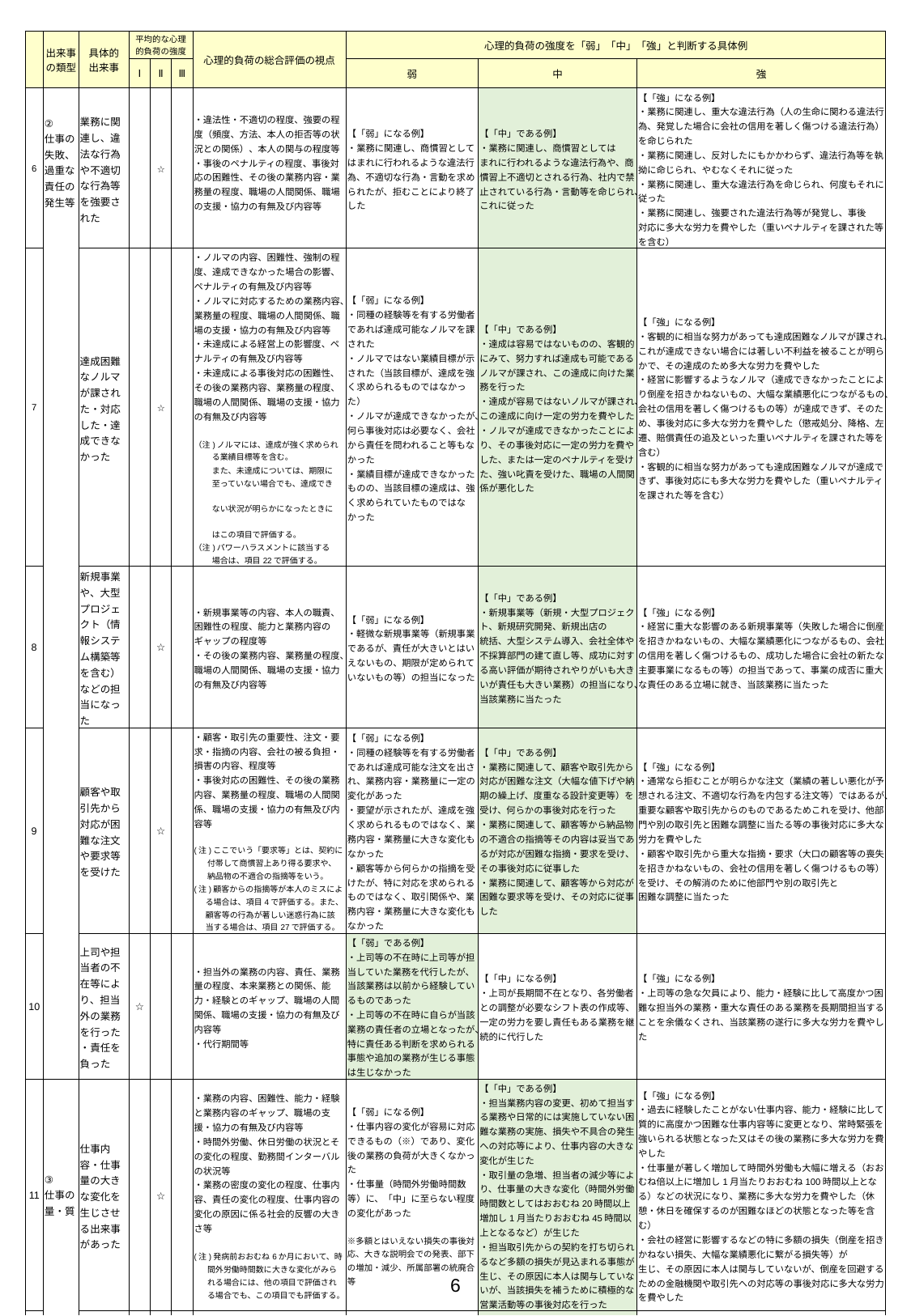

|  | 出来事の類型 | 具体的 出来事 | 平均的な心理 的負荷の強度 |  |  | 心理的負荷の総合評価の視点 | 心理的負荷の強度を「弱」「中」「強」と判断する具体例 |  |  |
| --- | --- | --- | --- | --- | --- | --- | --- | --- | --- |
|  |  |  | Ⅰ | Ⅱ | Ⅲ |  | 弱 | 中 | 強 |
| 6 | ② 仕事の失敗、過重な責任の発生等 | 業務に関 連し、違 法な行為 や不適切 な行為等 を強要さ れた |  | ☆ |  | ・違法性・不適切の程度、強要の程度（頻度、方法、本人の拒否等の状況との関係）、本人の関与の程度等 ・事後のペナルティの程度、事後対応の困難性、その後の業務内容・業務量の程度、職場の人間関係、職場の支援・協力の有無及び内容等 | 【「弱」になる例】 ・業務に関連し、商慣習としてはまれに行われるような違法行為、不適切な行為・言動を求められたが、拒むことにより終了した | 【「中」である例】 ・業務に関連し、商慣習としては まれに行われるような違法行為や、商慣習上不適切とされる行為、社内で禁止されている行為・言動等を命じられ、これに従った | 【「強」になる例】 ・業務に関連し、重大な違法行為（人の生命に関わる違法行為、発覚した場合に会社の信用を著しく傷つける違法行為）を命じられた ・業務に関連し、反対したにもかかわらず、違法行為等を執拗に命じられ、やむなくそれに従った ・業務に関連し、重大な違法行為を命じられ、何度もそれに従った ・業務に関連し、強要された違法行為等が発覚し、事後 対応に多大な労力を費やした（重いペナルティを課された等を含む） |
| 7 |  | 達成困難 なノルマ が課され た・対応 した・達 成できな かった |  | ☆ |  | ・ノルマの内容、困難性、強制の程度、達成できなかった場合の影響、ペナルティの有無及び内容等 ・ノルマに対応するための業務内容、業務量の程度、職場の人間関係、職場の支援・協力の有無及び内容等 ・未達成による経営上の影響度、ペナルティの有無及び内容等 ・未達成による事後対応の困難性、その後の業務内容、業務量の程度、職場の人間関係、職場の支援・協力の有無及び内容等 （注)ノルマには、達成が強く求められ 　　 る業績目標等を含む。 　　 また、未達成については、期限に 　　 至っていない場合でも、達成でき　　　 　　 ない状況が明らかになったときに　　 　　 はこの項目で評価する。 （注)パワーハラスメントに該当する 　　 場合は、項目22で評価する。 | 【「弱」になる例】 ・同種の経験等を有する労働者であれば達成可能なノルマを課された ・ノルマではない業績目標が示された（当該目標が、達成を強く求められるものではなかった） ・ノルマが達成できなかったが、何ら事後対応は必要なく、会社から責任を問われること等もなかった ・業績目標が達成できなかったものの、当該目標の達成は、強く求められていたものではなかった | 【「中」である例】 ・達成は容易ではないものの、客観的にみて、努力すれば達成も可能であるノルマが課され、この達成に向けた業務を行った ・達成が容易ではないノルマが課され、この達成に向け一定の労力を費やした ・ノルマが達成できなかったことにより、その事後対応に一定の労力を費やした、または一定のペナルティを受けた、強い叱責を受けた、職場の人間関係が悪化した | 【「強」になる例】 ・客観的に相当な努力があっても達成困難なノルマが課され、これが達成できない場合には著しい不利益を被ることが明らかで、その達成のため多大な労力を費やした ・経営に影響するようなノルマ（達成できなかったことにより倒産を招きかねないもの、大幅な業績悪化につながるもの、会社の信用を著しく傷つけるもの等）が達成できず、そのため、事後対応に多大な労力を費やした（懲戒処分、降格、左遷、賠償責任の追及といった重いペナルティを課された等を含む） ・客観的に相当な努力があっても達成困難なノルマが達成できず、事後対応にも多大な労力を費やした（重いペナルティを課された等を含む） |
| 8 |  | 新規事業や、大型プロジェクト（情報システム構築等を含む）などの担当になった |  | ☆ |  | ・新規事業等の内容、本人の職責、困難性の程度、能力と業務内容のギャップの程度等 ・その後の業務内容、業務量の程度、職場の人間関係、職場の支援・協力の有無及び内容等 | 【「弱」になる例】 ・軽微な新規事業等（新規事業であるが、責任が大きいとはいえないもの、期限が定められていないもの等）の担当になった | 【「中」である例】 ・新規事業等（新規・大型プロジェクト、新規研究開発、新規出店の 統括、大型システム導入、会社全体や不採算部門の建て直し等、成功に対する高い評価が期待されやりがいも大きいが責任も大きい業務）の担当になり、当該業務に当たった | 【「強」になる例】 ・経営に重大な影響のある新規事業等（失敗した場合に倒産を招きかねないもの、大幅な業績悪化につながるもの、会社の信用を著しく傷つけるもの、成功した場合に会社の新たな主要事業になるもの等）の担当であって、事業の成否に重大な責任のある立場に就き、当該業務に当たった |
| 9 |  | 顧客や取引先から対応が困難な注文や要求等を受けた |  | ☆ |  | ・顧客・取引先の重要性、注文・要求・指摘の内容、会社の被る負担・損害の内容、程度等 ・事後対応の困難性、その後の業務内容、業務量の程度、職場の人間関係、職場の支援・協力の有無及び内容等 (注)ここでいう「要求等」とは、契約に 付帯して商慣習上あり得る要求や、 納品物の不適合の指摘等をいう。 (注)顧客からの指摘等が本人のミスによ る場合は、項目4で評価する。また、 顧客等の行為が著しい迷惑行為に該 当する場合は、項目27で評価する。 | 【「弱」になる例】 ・同種の経験等を有する労働者であれば達成可能な注文を出され、業務内容・業務量に一定の変化があった ・要望が示されたが、達成を強く求められるものではなく、業務内容・業務量に大きな変化もなかった ・顧客等から何らかの指摘を受けたが、特に対応を求められるものではなく、取引関係や、業務内容・業務量に大きな変化もなかった | 【「中」である例】 ・業務に関連して、顧客や取引先から対応が困難な注文（大幅な値下げや納期の繰上げ、度重なる設計変更等）を受け、何らかの事後対応を行った ・業務に関連して、顧客等から納品物の不適合の指摘等その内容は妥当であるが対応が困難な指摘・要求を受け、その事後対応に従事した ・業務に関連して、顧客等から対応が困難な要求等を受け、その対応に従事した | 【「強」になる例】 ・通常なら拒むことが明らかな注文（業績の著しい悪化が予想される注文、不適切な行為を内包する注文等）ではあるが、重要な顧客や取引先からのものであるためこれを受け、他部門や別の取引先と困難な調整に当たる等の事後対応に多大な労力を費やした ・顧客や取引先から重大な指摘・要求（大口の顧客等の喪失を招きかねないもの、会社の信用を著しく傷つけるもの等）を受け、その解消のために他部門や別の取引先と 困難な調整に当たった |
| 10 |  | 上司や担当者の不在等により、担当 外の業務 を行った ・責任を 負った | ☆ |  |  | ・担当外の業務の内容、責任、業務量の程度、本来業務との関係、能力・経験とのギャップ、職場の人間関係、職場の支援・協力の有無及び内容等 ・代行期間等 | 【「弱」である例】 ・上司等の不在時に上司等が担当していた業務を代行したが、当該業務は以前から経験しているものであった ・上司等の不在時に自らが当該業務の責任者の立場となったが、特に責任ある判断を求められる事態や追加の業務が生じる事態は生じなかった | 【「中」になる例】 ・上司が長期間不在となり、各労働者との調整が必要なシフト表の作成等、一定の労力を要し責任もある業務を継続的に代行した | 【「強」になる例】 ・上司等の急な欠員により、能力・経験に比して高度かつ困難な担当外の業務・重大な責任のある業務を長期間担当することを余儀なくされ、当該業務の遂行に多大な労力を費やした |
| 11 | ③ 仕事の量・質 | 仕事内 容・仕事 量の大きな変化を生じさせる出来事があった |  | ☆ |  | ・業務の内容、困難性、能力・経験と業務内容のギャップ、職場の支援・協力の有無及び内容等 ・時間外労働、休日労働の状況とその変化の程度、勤務間インターバルの状況等 ・業務の密度の変化の程度、仕事内容、責任の変化の程度、仕事内容の変化の原因に係る社会的反響の大きさ等 (注)発病前おおむね6か月において、時 間外労働時間数に大きな変化がみら れる場合には、他の項目で評価され る場合でも、この項目でも評価する。 | 【「弱」になる例】 ・仕事内容の変化が容易に対応できるもの（※）であり、変化後の業務の負荷が大きくなかった ・仕事量（時間外労働時間数等）に、「中」に至らない程度の変化があった ※多額とはいえない損失の事後対応、大きな説明会での発表、部下の増加・減少、所属部署の統廃合等 | 【「中」である例】 ・担当業務内容の変更、初めて担当する業務や日常的には実施していない困難な業務の実施、損失や不具合の発生への対応等により、仕事内容の大きな変化が生じた ・取引量の急増、担当者の減少等により、仕事量の大きな変化（時間外労働時間数としてはおおむね20時間以上増加し1月当たりおおむね45時間以上となるなど）が生じた ・担当取引先からの契約を打ち切られるなど多額の損失が見込まれる事態が生じ、その原因に本人は関与していないが、当該損失を補うために積極的な営業活動等の事後対応を行った | 【「強」になる例】 ・過去に経験したことがない仕事内容、能力・経験に比して質的に高度かつ困難な仕事内容等に変更となり、常時緊張を強いられる状態となった又はその後の業務に多大な労力を費やした ・仕事量が著しく増加して時間外労働も大幅に増える（おおむね倍以上に増加し1月当たりおおむね100時間以上となる）などの状況になり、業務に多大な労力を費やした（休憩・休日を確保するのが困難なほどの状態となった等を含む） ・会社の経営に影響するなどの特に多額の損失（倒産を招きかねない損失、大幅な業績悪化に繋がる損失等）が 生じ、その原因に本人は関与していないが、倒産を回避するための金融機関や取引先への対応等の事後対応に多大な労力を費やした |
| 12 |  | 1か月に80時間以上の時間外労働を行った |  | ☆ |  | ・業務の困難性、能力・経験と業務内容のギャップ、職場の支援・協力の有無及び内容等 ・業務の密度、業務内容、責任等 ・長時間労働の継続期間、労働時間数、勤務間インターバルの状況等 (注)発病前おおむね6か月において、1か 月におおむね80時間以上の時間外労 働がみられる場合には、他の項目 （項目11の仕事量の変化を除く）で 評価される場合でも、この項目でも 評価する。 | 【「弱」になる例】 ・1か月におおむね80時間未満の時間外労働を行った （注)他の項目で労働時間の状況が 評価されない場合に評価する。 | 【「中」である例】 ・1か月におおむね80時間以上の時間外労働を行った | 【「強」になる例】 ・発病直前の連続した2か月間に、1月当たりおおむね120時間以上の時間外労働を行った ・発病直前の連続した3か月間に、1月当たりおおむね100時間以上の時間外労働を行った (注)発病直前の1か月におおむね160時間を超える等の 極度の長時間労働は、特別な出来事として評価 |
6